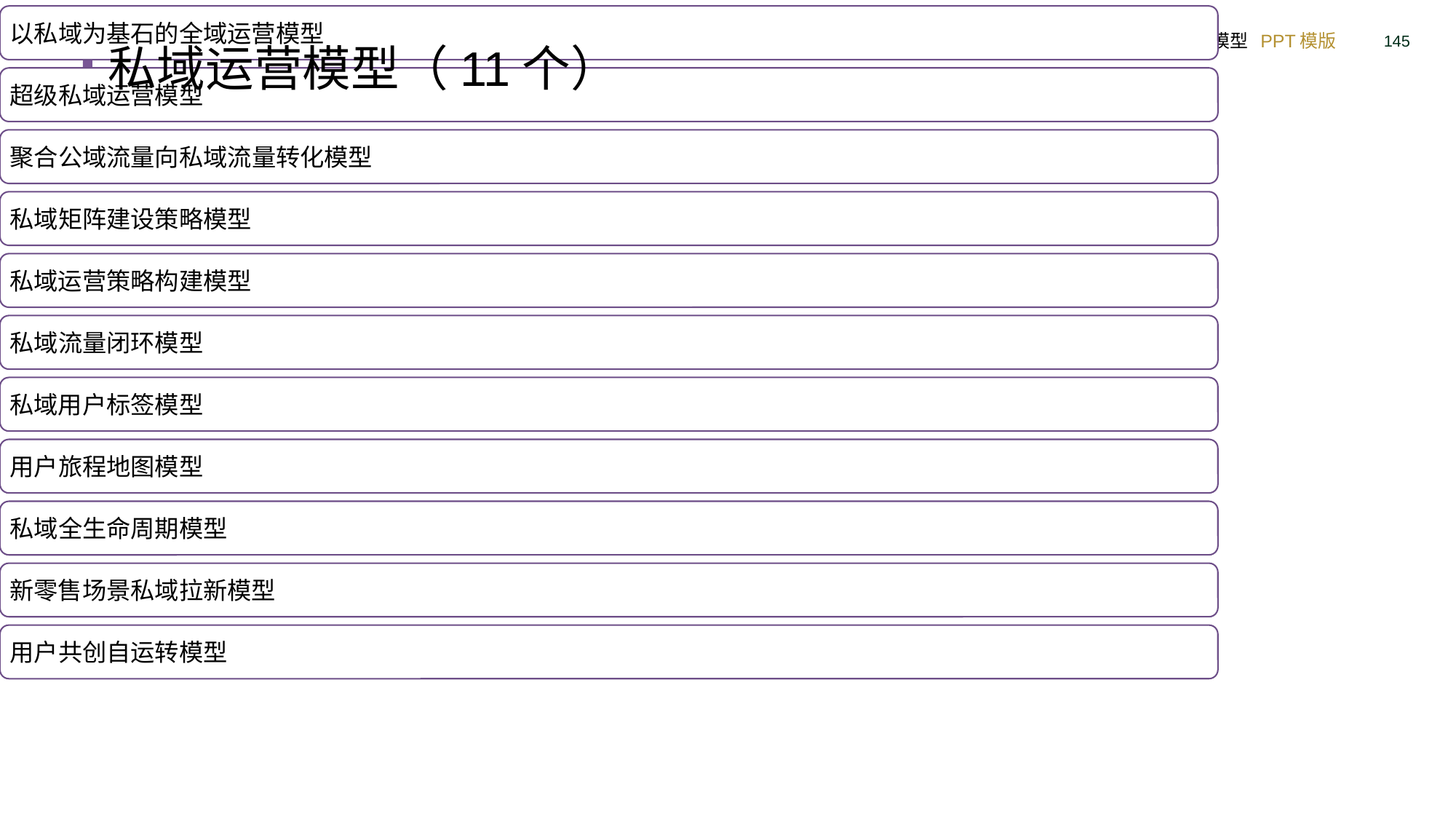

私域运营模型（11个）
以私域为基石的全域运营模型
超级私域运营模型
聚合公域流量向私域流量转化模型
私域矩阵建设策略模型
私域运营策略构建模型
私域流量闭环模型
私域用户标签模型
用户旅程地图模型
私域全生命周期模型
新零售场景私域拉新模型
用户共创自运转模型